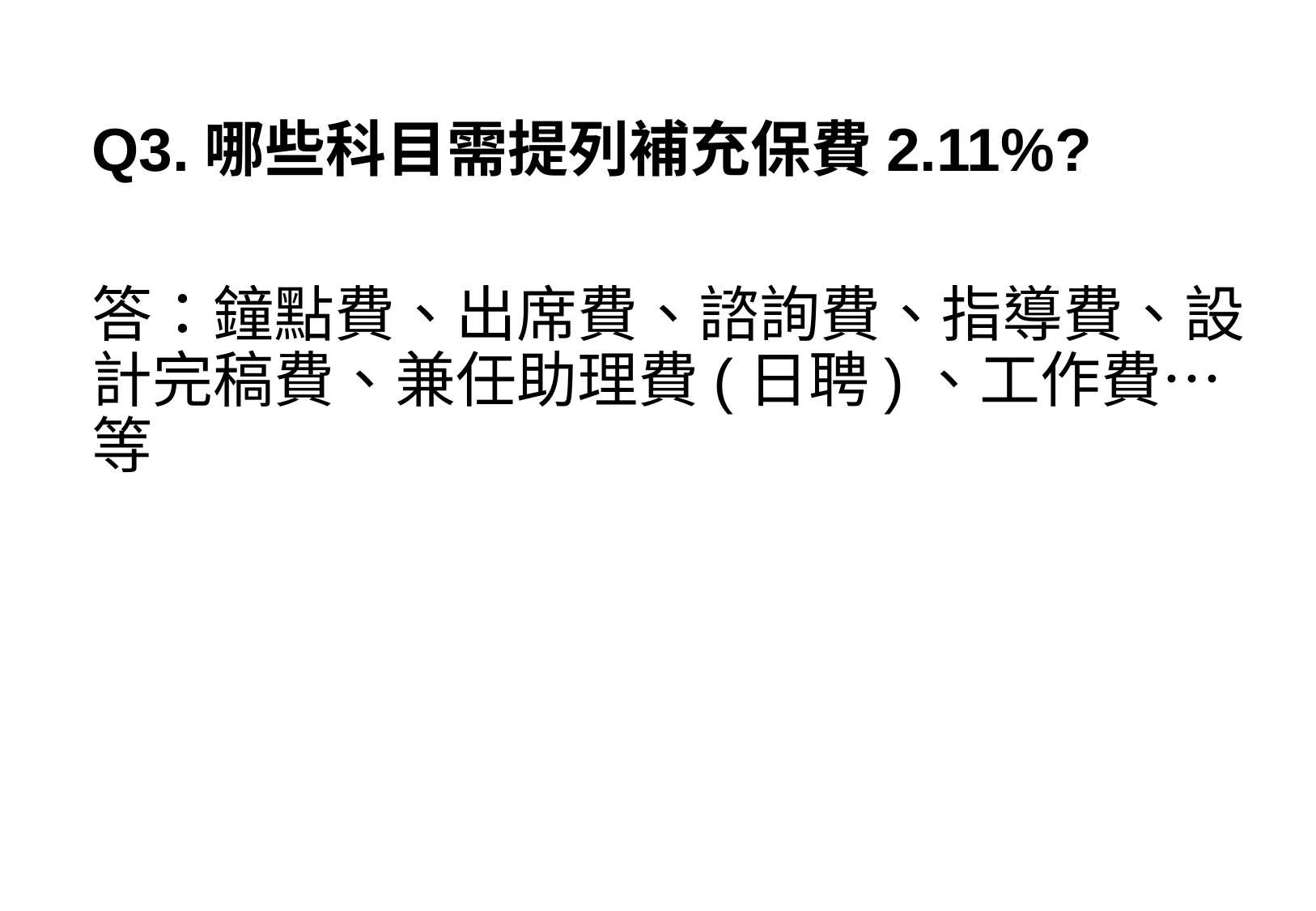

Q3.哪些科目需提列補充保費2.11%?

答：鐘點費、出席費、諮詢費、指導費、設計完稿費、兼任助理費(日聘)、工作費…等